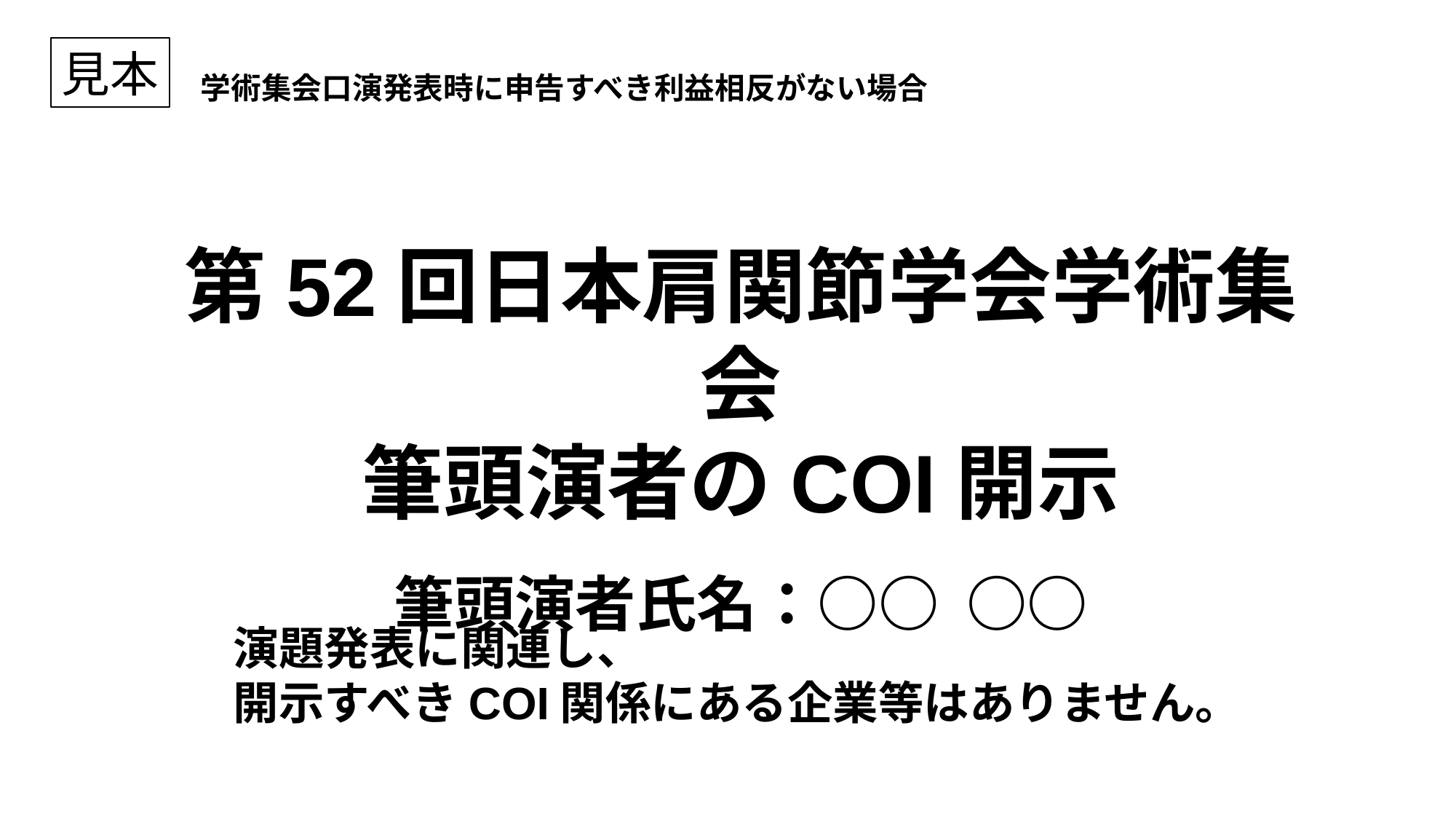

見本
学術集会口演発表時に申告すべき利益相反がない場合
第52回日本肩関節学会学術集会
筆頭演者のCOI開示

筆頭演者氏名：○○  ○○
演題発表に関連し、
開示すべきCOI関係にある企業等はありません。